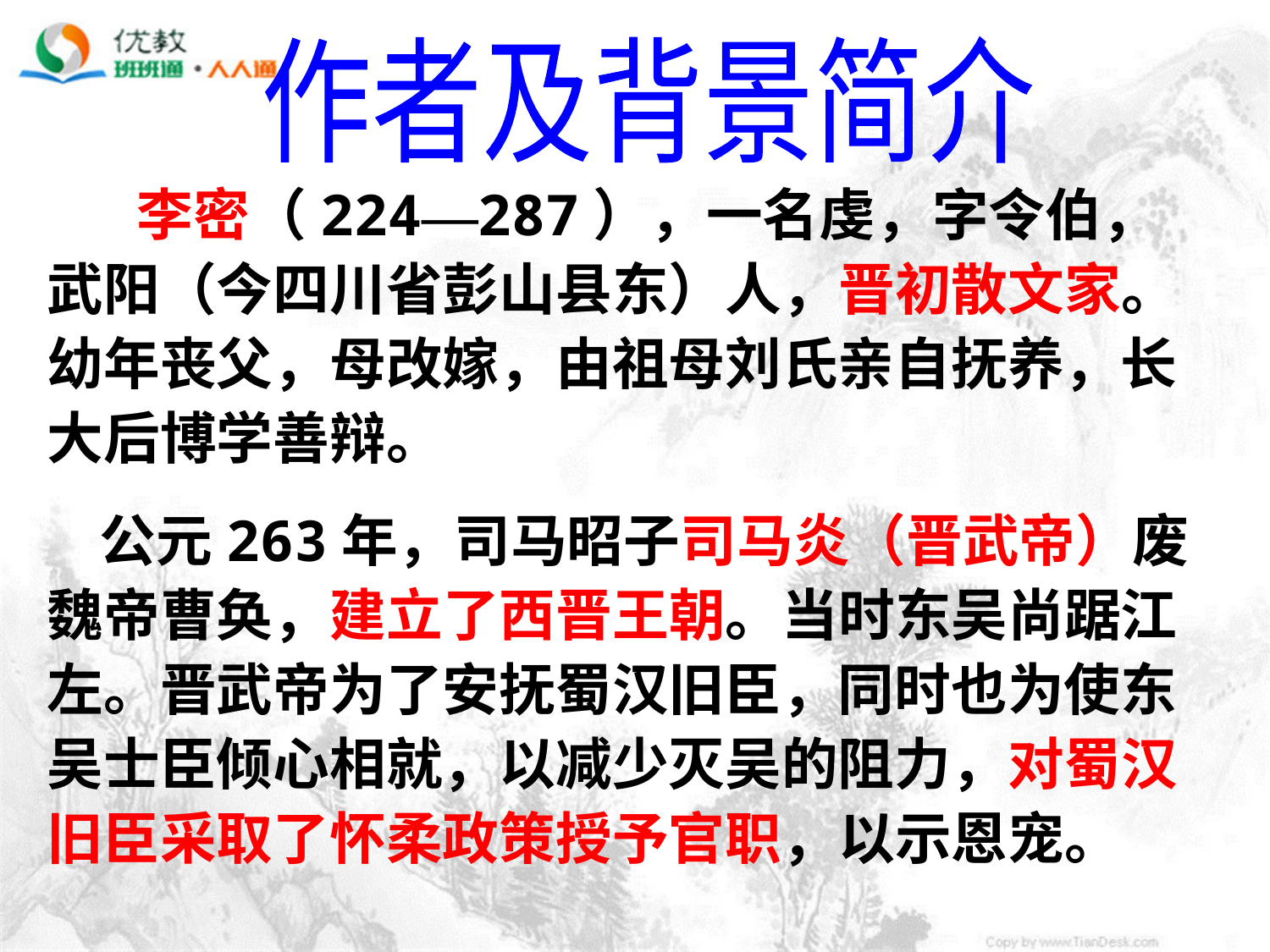

作者及背景简介
      李密（224—287），一名虔，字令伯，武阳（今四川省彭山县东）人，晋初散文家。幼年丧父，母改嫁，由祖母刘氏亲自抚养，长大后博学善辩。
   公元263年，司马昭子司马炎（晋武帝）废魏帝曹奂，建立了西晋王朝。当时东吴尚踞江左。晋武帝为了安抚蜀汉旧臣，同时也为使东吴士臣倾心相就，以减少灭吴的阻力，对蜀汉旧臣采取了怀柔政策授予官职，以示恩宠。